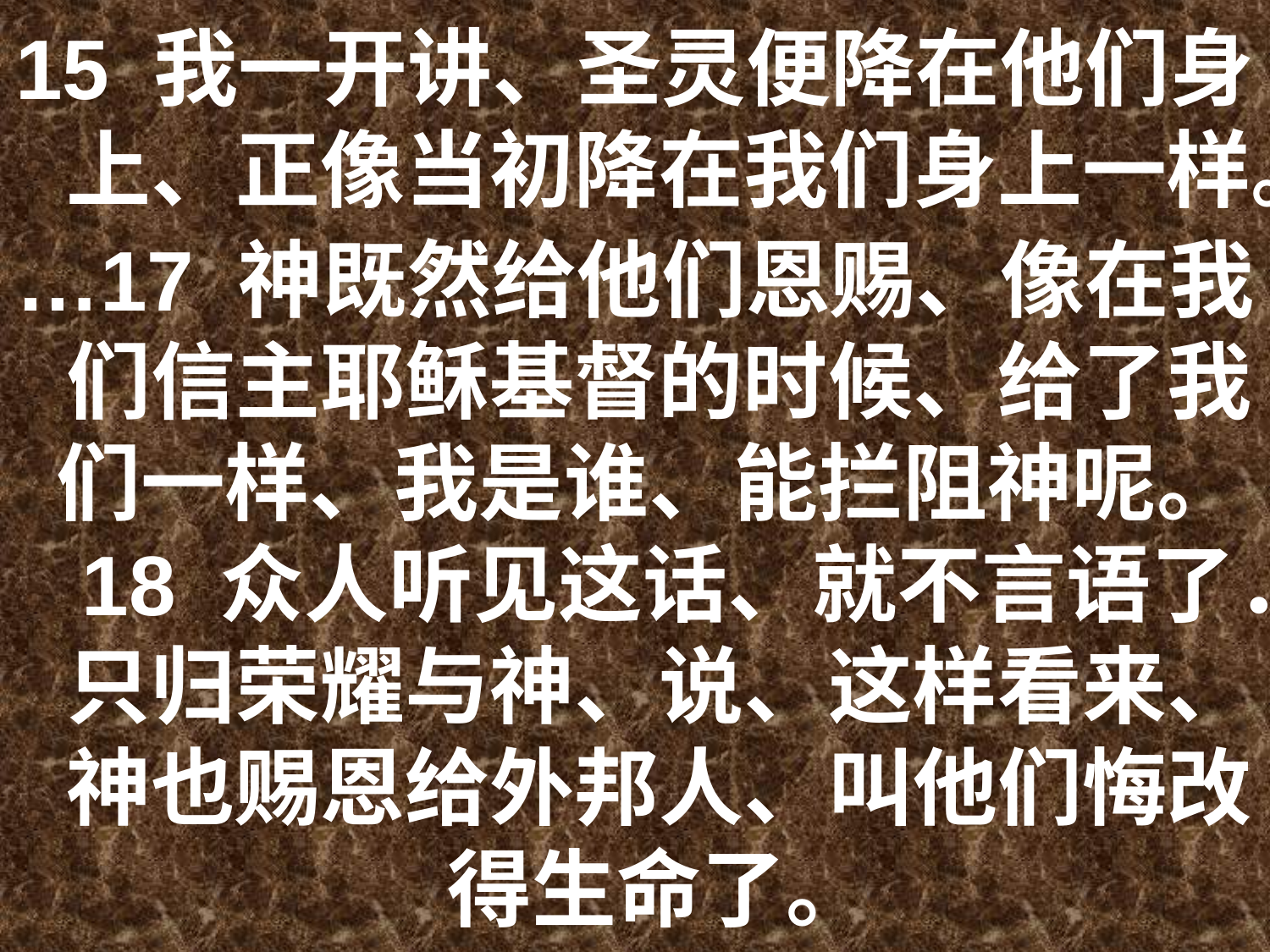

15 我一开讲、圣灵便降在他们身上、正像当初降在我们身上一样。
…17 神既然给他们恩赐、像在我们信主耶稣基督的时候、给了我们一样、我是谁、能拦阻神呢。18 众人听见这话、就不言语了．只归荣耀与神、说、这样看来、神也赐恩给外邦人、叫他们悔改得生命了。